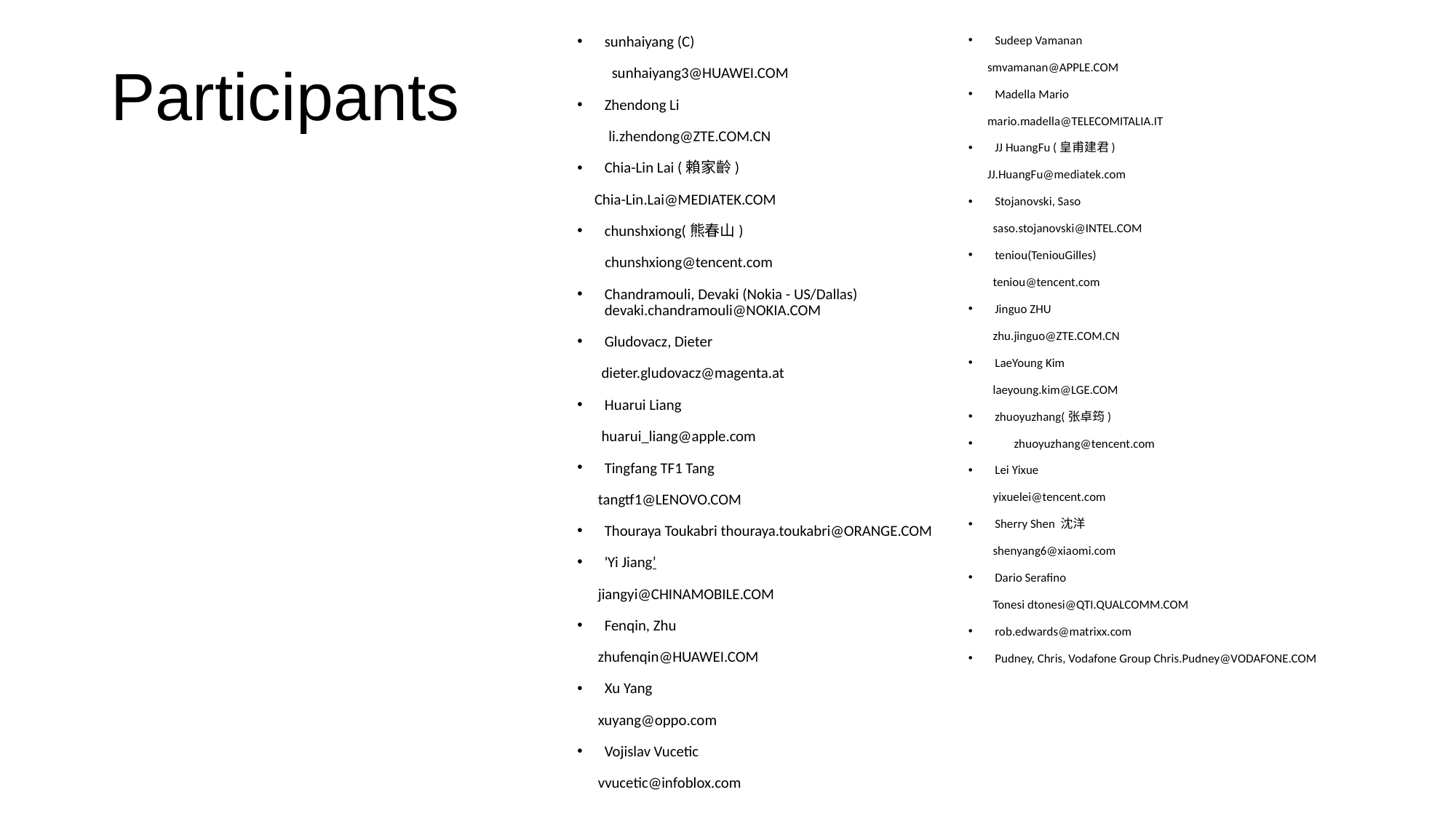

sunhaiyang (C)
          sunhaiyang3@HUAWEI.COM
Zhendong Li
         li.zhendong@ZTE.COM.CN
Chia-Lin Lai (賴家齡)
     Chia-Lin.Lai@MEDIATEK.COM
chunshxiong(熊春山)
        chunshxiong@tencent.com
Chandramouli, Devaki (Nokia - US/Dallas) devaki.chandramouli@NOKIA.COM
Gludovacz, Dieter
       dieter.gludovacz@magenta.at
Huarui Liang
       huarui_liang@apple.com
Tingfang TF1 Tang
      tangtf1@LENOVO.COM
Thouraya Toukabri thouraya.toukabri@ORANGE.COM
'Yi Jiang’
      jiangyi@CHINAMOBILE.COM
Fenqin, Zhu
      zhufenqin@HUAWEI.COM
Xu Yang
      xuyang@oppo.com
Vojislav Vucetic
      vvucetic@infoblox.com

Sudeep Vamanan
       smvamanan@APPLE.COM
Madella Mario
       mario.madella@TELECOMITALIA.IT
JJ HuangFu (皇甫建君)
       JJ.HuangFu@mediatek.com
Stojanovski, Saso
         saso.stojanovski@INTEL.COM
teniou(TeniouGilles)
         teniou@tencent.com
Jinguo ZHU
         zhu.jinguo@ZTE.COM.CN
LaeYoung Kim
         laeyoung.kim@LGE.COM
zhuoyuzhang(张卓筠)
       zhuoyuzhang@tencent.com
Lei Yixue
         yixuelei@tencent.com
Sherry Shen 沈洋
         shenyang6@xiaomi.com
Dario Serafino
         Tonesi dtonesi@QTI.QUALCOMM.COM
rob.edwards@matrixx.com
Pudney, Chris, Vodafone Group Chris.Pudney@VODAFONE.COM

# Participants